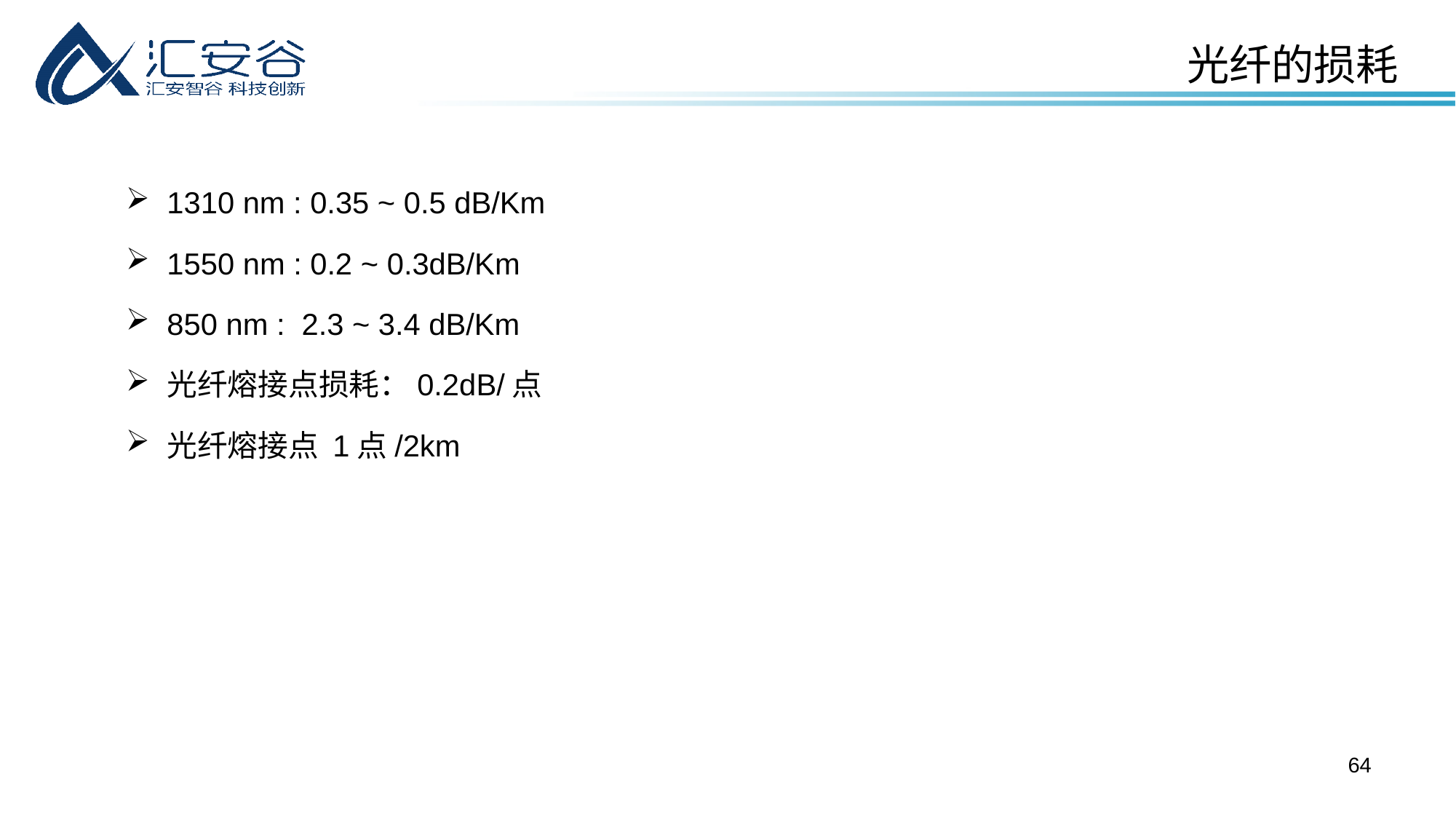

光纤的损耗
1310 nm : 0.35 ~ 0.5 dB/Km
1550 nm : 0.2 ~ 0.3dB/Km
850 nm :  2.3 ~ 3.4 dB/Km
光纤熔接点损耗：0.2dB/点
光纤熔接点 1点/2km
64